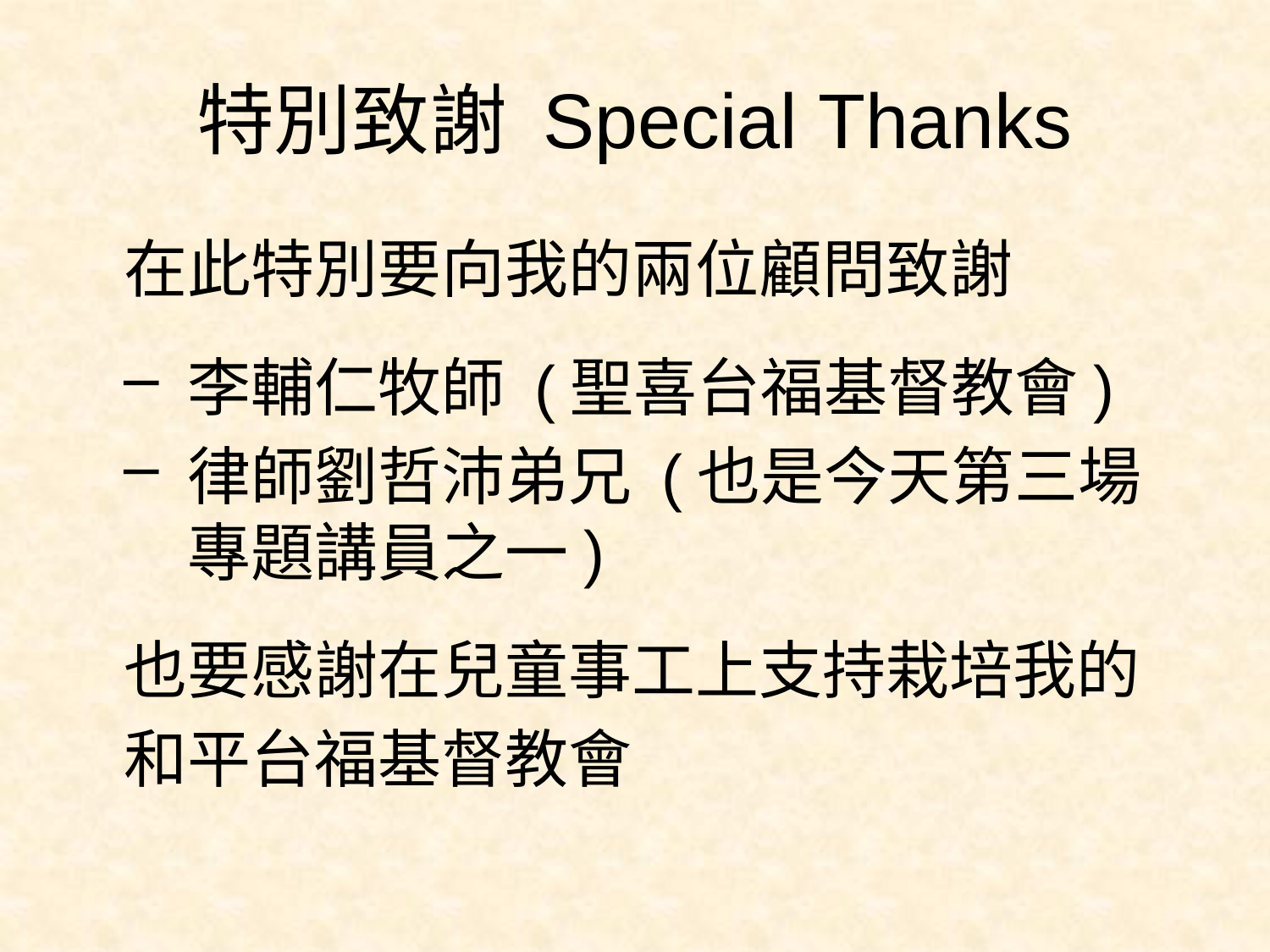

# 特別致謝 Special Thanks
在此特別要向我的兩位顧問致謝
李輔仁牧師 (聖喜台福基督教會)
律師劉哲沛弟兄 (也是今天第三場專題講員之一)
也要感謝在兒童事工上支持栽培我的
和平台福基督教會